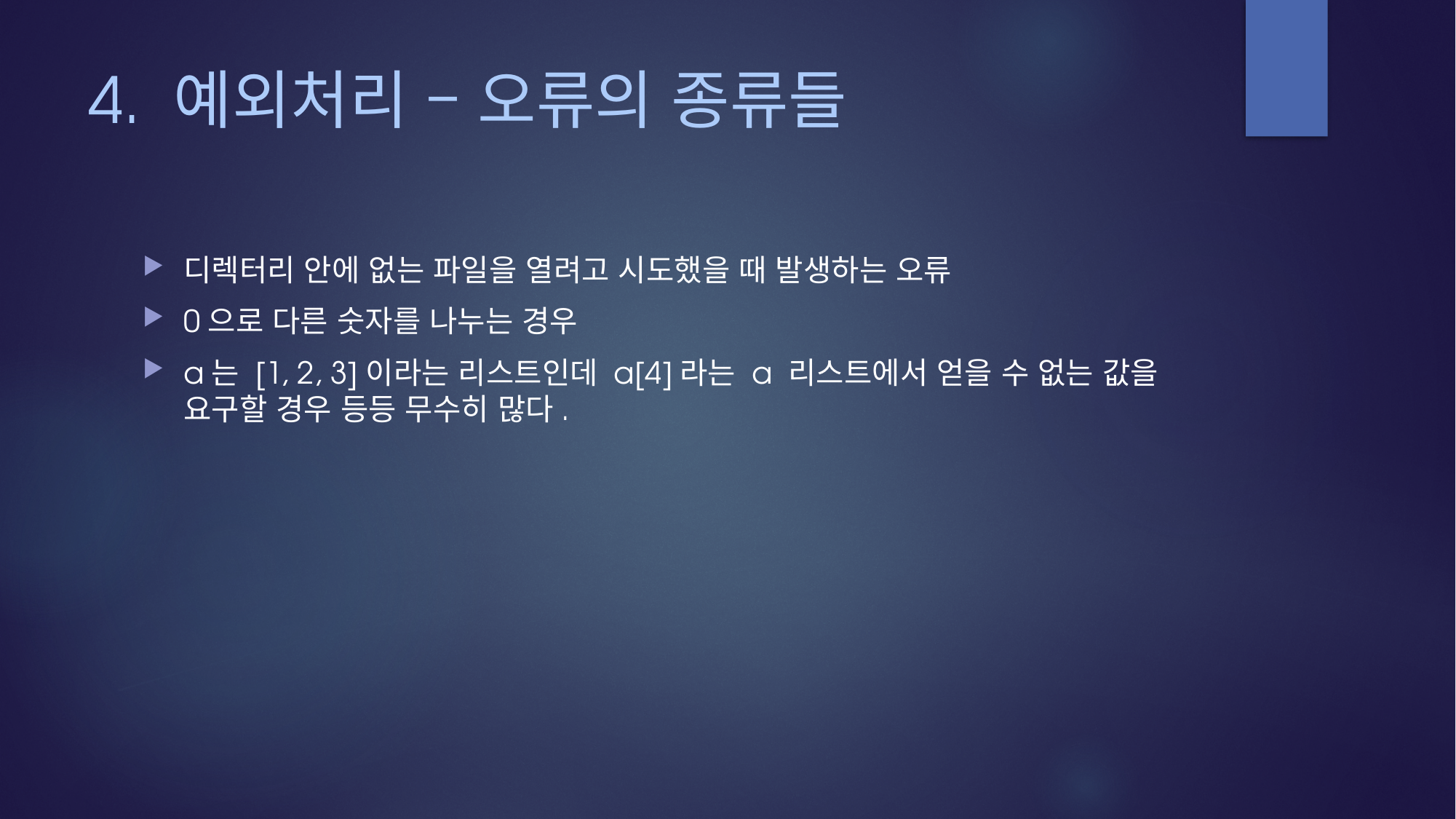

# 4. 예외처리 – 오류의 종류들
디렉터리 안에 없는 파일을 열려고 시도했을 때 발생하는 오류
0으로 다른 숫자를 나누는 경우
a는 [1, 2, 3]이라는 리스트인데 a[4]라는 a 리스트에서 얻을 수 없는 값을 요구할 경우 등등 무수히 많다.